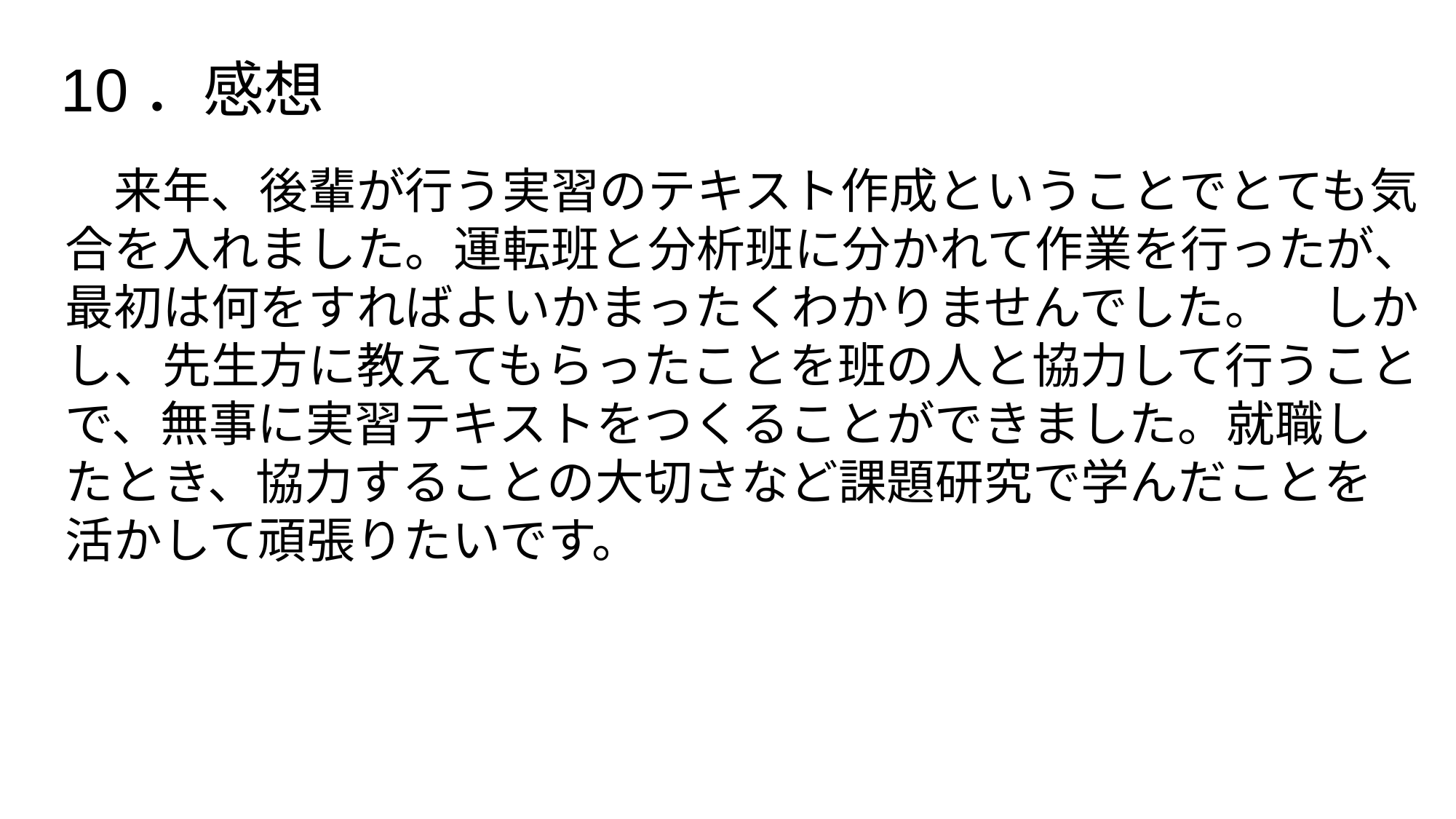

10．感想
　来年、後輩が行う実習のテキスト作成ということでとても気合を入れました。運転班と分析班に分かれて作業を行ったが、最初は何をすればよいかまったくわかりませんでした。　しかし、先生方に教えてもらったことを班の人と協力して行うことで、無事に実習テキストをつくることができました。就職したとき、協力することの大切さなど課題研究で学んだことを活かして頑張りたいです。